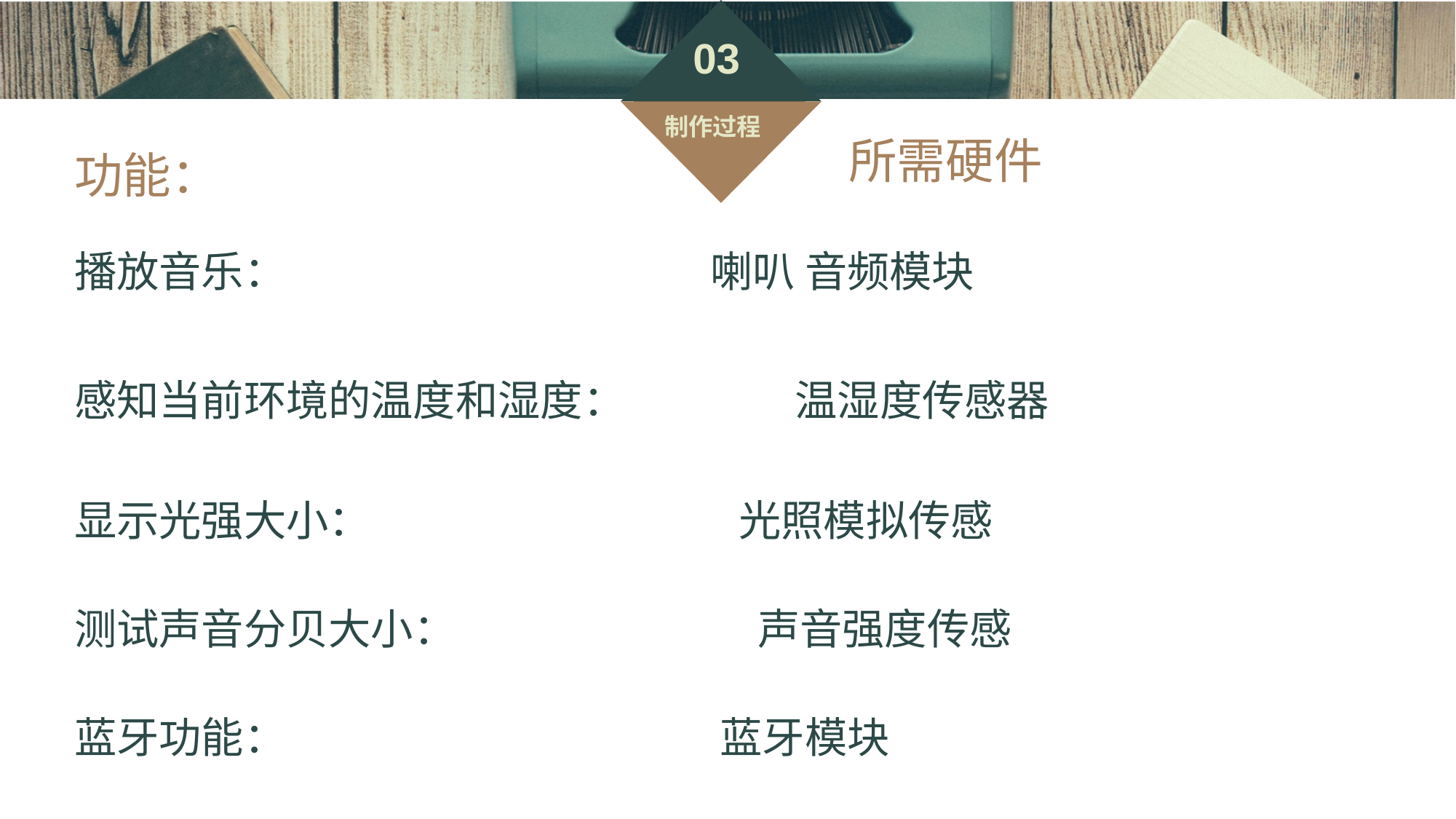

03
制作过程
所需硬件
功能：
播放音乐：                                             喇叭 音频模块
DATA
DISPLAY
感知当前环境的温度和湿度：                  温湿度传感器
显示光强大小：                                       光照模拟传感
测试声音分贝大小：                                声音强度传感
蓝牙功能：                                              蓝牙模块